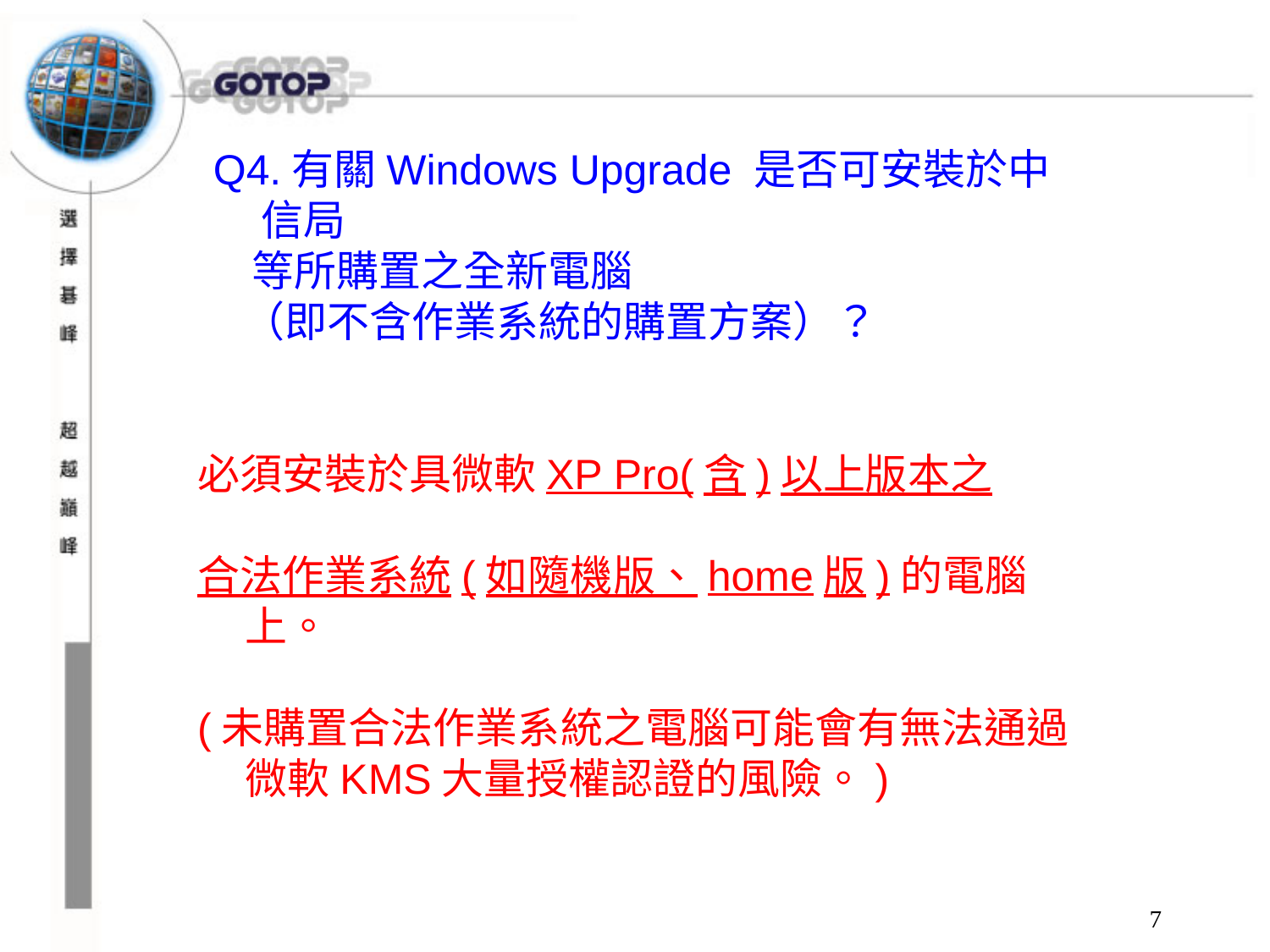

Q4.有關Windows Upgrade 是否可安裝於中信局
   等所購置之全新電腦
  （即不含作業系統的購置方案）？

必須安裝於具微軟XP Pro(含)以上版本之

合法作業系統(如隨機版、home版)的電腦上。

(未購置合法作業系統之電腦可能會有無法通過微軟KMS大量授權認證的風險。)

7